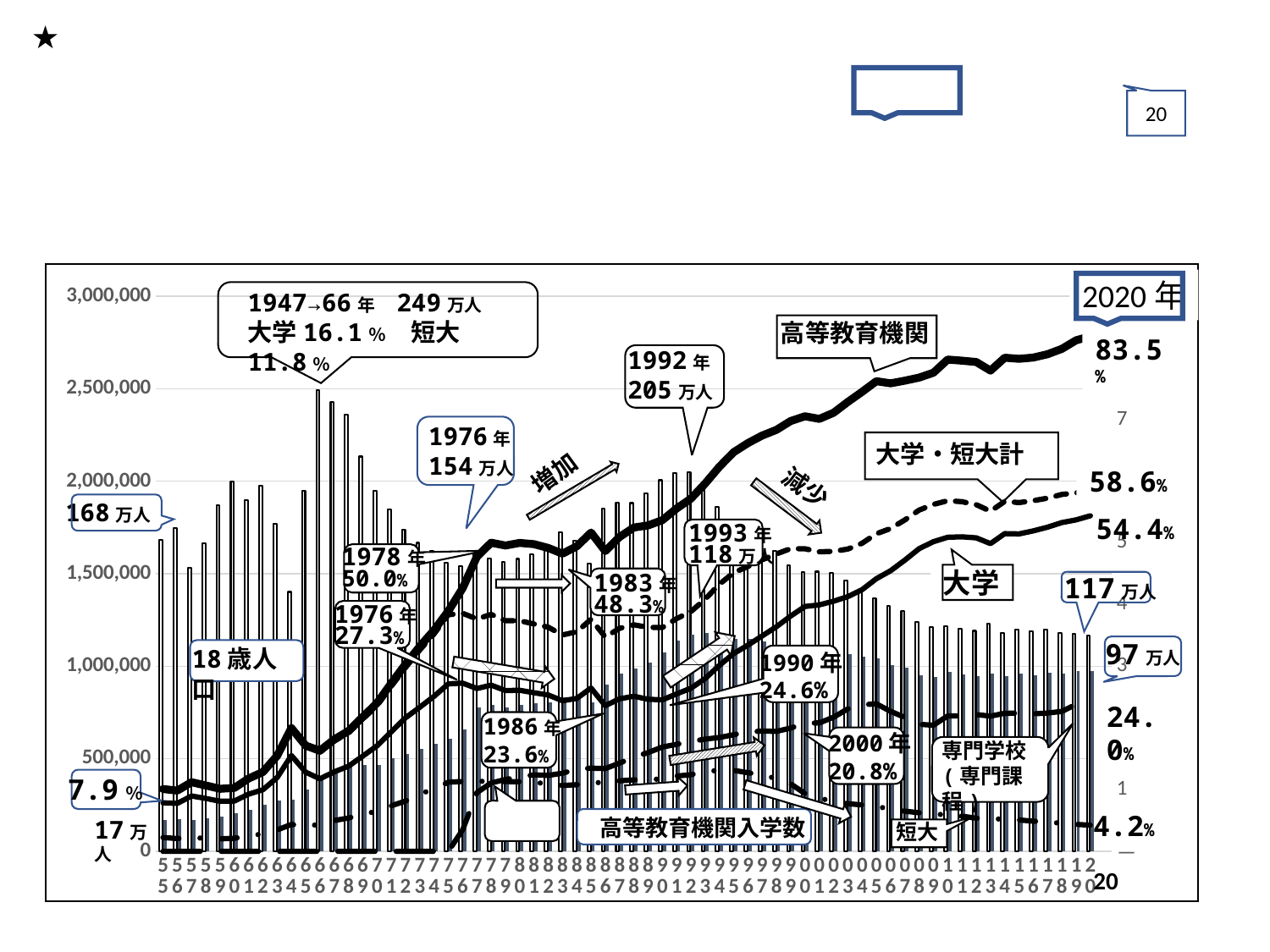

★

20

2020年

### Chart

| Category | １８歳人口 | 高等教育機関入学者 | 高等教育機関 | 大学・短大合計 | 大    学 | 短期大学 | 専修学校'(専門課程) |
|---|---|---|---|---|---|---|---|
| 55 | 1682239.0 | 169840.0 | 10.096068394562247 | 10.096068394562247 | 7.864280878044083 | 2.2317875165181644 | 0.0 |
| 56 | 1746709.0 | 172025.0 | 9.848520846918404 | 9.848520846918404 | 7.77118569836189 | 2.077335148556514 | 0.0 |
| 57 | 1531488.0 | 171584.0 | 11.203744332309492 | 11.203744332309492 | 8.974996865793267 | 2.2287474665162246 | 0.0 |
| 58 | 1663184.0 | 177472.0 | 10.670617321955959 | 10.670617321955959 | 8.572954044771954 | 2.097663277184004 | 0.0 |
| 59 | 1871682.0 | 189768.0 | 10.138901800626389 | 10.138901800626389 | 8.114572881504444 | 2.024328919121945 | 0.0 |
| 60 | 1997931.0 | 205240.0 | 10.272627032665293 | 10.272627032665293 | 8.15453586735478 | 2.1180911653105134 | 0.0 |
| 61 | 1895967.0 | 223909.0 | 11.809751962982478 | 11.767609879285873 | 9.274001077022966 | 2.4936088022629086 | 0.0 |
| 62 | 1974872.0 | 253823.0 | 12.852630448960742 | 12.802044892023382 | 9.986014283457358 | 2.8160306085660234 | 0.0 |
| 63 | 1770483.0 | 274269.0 | 15.491196470115781 | 15.425056326437476 | 11.9561159299468 | 3.4689403964906753 | 0.0 |
| 64 | 1401646.0 | 279972.0 | 19.974515676568835 | 19.893254074138547 | 15.536233827942292 | 4.357020246196258 | 0.0 |
| 65 | 1947657.0 | 333853.0 | 17.141262552903306 | 16.96808010856121 | 12.831674160285921 | 4.136405948275287 | 0.0 |
| 66 | 2491231.0 | 406441.0 | 16.314866024066013 | 16.096861350874327 | 11.75956786022653 | 4.337293490647796 | 0.0 |
| 67 | 2426802.0 | 440288.0 | 18.142724457949186 | 17.884030093926082 | 12.887207114548282 | 4.996822979377798 | 0.0 |
| 68 | 2359558.0 | 460120.0 | 19.50026233726825 | 19.198383765094988 | 13.80055078112087 | 5.3978329839741175 | 0.0 |
| 69 | 2133508.0 | 464841.0 | 21.787638012137755 | 21.443463066461433 | 15.438142252103109 | 6.005320814358325 | 0.0 |
| 70 | 1947237.0 | 468145.0 | 24.041500854800933 | 23.607604005059475 | 17.103054225037837 | 6.504549780021642 | 0.0 |
| 71 | 1846787.0 | 503068.0 | 27.24017442184724 | 26.760693030652693 | 19.375325903853557 | 7.385367126799139 | 0.0 |
| 72 | 1737458.0 | 527207.0 | 30.34358240602075 | 29.80089302878113 | 21.649271521959093 | 8.151621506822035 | 0.0 |
| 73 | 1667064.0 | 553949.0 | 33.22901820206063 | 32.652075745142355 | 23.36802906187165 | 9.284046683270708 | 0.0 |
| 74 | 1621728.0 | 581382.0 | 35.84953827028947 | 35.24666281891908 | 25.12924485487085 | 10.117417964048226 | 0.0 |
| 75 | 1561360.0 | 608163.0 | 38.95085054055439 | 38.35579238612492 | 27.152098170825433 | 11.203694215299482 | 0.0 |
| 76 | 1542904.0 | 658092.0 | 42.65281572930007 | 38.58302266375614 | 27.261320211756534 | 11.321702451999606 | 3.4880977688825747 |
| 77 | 1623574.0 | 775569.0 | 47.76924242442907 | 37.67219726356791 | 26.386970966522007 | 11.2852262970459 | 9.51752122169978 |
| 78 | 1580495.0 | 790799.0 | 50.034894131269006 | 38.399298953808774 | 26.935738486993 | 11.463560466815776 | 11.084059108064245 |
| 79 | 1563868.0 | 775364.0 | 49.57988781661879 | 37.382566815102045 | 26.0658188542767 | 11.316747960825339 | 11.642990329107059 |
| 80 | 1579953.0 | 789980.0 | 50.000221525577025 | 37.38415003484281 | 26.1043841177554 | 11.279765917087408 | 12.061751203991511 |
| 81 | 1607183.0 | 800381.0 | 49.80024054510283 | 36.853737253318386 | 25.711819998096047 | 11.141917255222337 | 12.396099261876214 |
| 82 | 1635460.0 | 804361.0 | 49.182554143788295 | 36.328433590549444 | 25.346752595600012 | 10.981680994949434 | 12.306017878761939 |
| 83 | 1723025.0 | 831560.0 | 48.26163288402664 | 35.07372208760755 | 24.40231569478098 | 10.67140639282657 | 12.668533538399037 |
| 84 | 1677764.0 | 829657.0 | 49.450161047680126 | 35.59648436848091 | 24.795024806826227 | 10.80145956165468 | 13.311288119187203 |
| 85 | 1556578.0 | 804459.0 | 51.681252079882924 | 37.61430522595077 | 26.467867334627627 | 11.146437891323146 | 13.480532295843831 |
| 86 | 1850694.0 | 900812.0 | 48.67428110751967 | 34.74258845600623 | 23.60714413079634 | 11.135444325209894 | 13.41458933783759 |
| 87 | 1882768.0 | 959521.0 | 50.963315713885095 | 36.14842614703458 | 24.724395145870336 | 11.424031001164243 | 14.312066064432793 |
| 88 | 1882034.0 | 988026.0 | 52.49777634197894 | 36.71564913279994 | 25.13052367810571 | 11.58512545469423 | 15.263326804935511 |
| 89 | 1933616.0 | 1021670.0 | 52.837274826025435 | 36.31279426732091 | 24.657739695989275 | 11.65505457133164 | 16.005659862144295 |
| 90 | 2005425.0 | 1076739.0 | 53.69131231534463 | 36.27834498921675 | 24.55040702095566 | 11.727937968261092 | 16.910380592642458 |
| 91 | 2044923.0 | 1136569.0 | 55.580038955012 | 37.725185740489984 | 25.5216944598892 | 12.203491280600785 | 17.343635921743754 |
| 92 | 2049471.0 | 1171695.0 | 57.17060646381432 | 38.852952786353164 | 26.426526650047744 | 12.426426136305418 | 17.79420152810164 |
| 93 | 1981503.0 | 1181476.0 | 59.625244069779356 | 40.87432620591541 | 28.007679019411025 | 12.866647186504384 | 18.194067836384807 |
| 94 | 1860300.0 | 1159999.0 | 62.35548029887652 | 43.310756329624255 | 30.146481750255333 | 13.16427457936892 | 18.451647583723055 |
| 95 | 1773712.0 | 1147817.0 | 64.71270420451573 | 45.1774019683015 | 32.05571141199924 | 13.121690556302262 | 18.906507933644246 |
| 96 | 1732437.0 | 1146661.0 | 66.18774593246393 | 46.17905297566376 | 33.42967161287827 | 12.749381362785487 | 19.37097856949488 |
| 97 | 1680006.0 | 1132510.0 | 67.41106876999248 | 47.27566449167443 | 34.921780041261755 | 12.353884450412679 | 19.491656577416986 |
| 98 | 1622198.0 | 1108541.0 | 68.3357395336451 | 48.216863786048314 | 36.4162081324228 | 11.800655653625514 | 19.44787257782342 |
| 99 | 1545270.0 | 1078115.0 | 69.7687135581484 | 49.087343959308086 | 38.152491150413844 | 10.934852808894238 | 19.984533447229285 |
| 00 | 1510994.0 | 1065728.0 | 70.5315838448068 | 49.050227863247635 | 39.68612714544201 | 9.36410071780563 | 20.76235908282892 |
| 01 | 1511845.0 | 1059872.0 | 70.10454114013011 | 48.56311328211556 | 39.94807668775569 | 8.615036594359871 | 20.816551961345244 |
| 02 | 1502711.0 | 1068362.0 | 71.09563981364347 | 48.63064155383171 | 40.549180780602526 | 8.081460773229184 | 21.736182140145377 |
| 03 | 1464800.0 | 1067141.0 | 72.85233478973238 | 49.00423265974877 | 41.287889131622066 | 7.716343528126707 | 23.092845439650464 |
| 04 | 1410679.0 | 1050829.0 | 74.49100752190965 | 49.94297072544498 | 42.41439760569201 | 7.52857311975297 | 23.75465998997646 |
| 05 | 1365804.0 | 1040978.0 | 76.21723175506881 | 51.48549865134382 | 44.20546432723875 | 7.28003432410507 | 23.91214259146993 |
| 06 | 1325722.0 | 1005823.0 | 75.8698279126393 | 52.33329461229428 | 45.48872237165861 | 6.844572240635668 | 22.692087783109884 |
| 07 | 1299571.0 | 991664.0 | 76.30702747291221 | 53.72611423308153 | 47.21658147188572 | 6.5095327611958105 | 21.700930537846723 |
| 08 | 1237294.0 | 950226.0 | 76.79872366632344 | 55.32217888391926 | 49.07152220894953 | 6.250656674969732 | 20.589205152534483 |
| 09 | 1212499.0 | 940789.0 | 77.59090935332729 | 56.23872679482622 | 50.20465996260616 | 6.034066832220067 | 20.43902716620797 |
| 10 | 1215843.0 | 969289.0 | 79.72155944476384 | 56.8466487860686 | 50.92096594708363 | 5.925682838984968 | 21.953081113268734 |
| 11 | 1201934.0 | 956122.0 | 79.54862746207363 | 56.68281286659666 | 50.98932220903977 | 5.693490657556905 | 21.93281827454752 |
| 12 | 1191210.0 | 944915.0 | 79.3239647081539 | 56.19941068325485 | 50.821433668286865 | 5.377977014967974 | 22.168383408467022 |
| 13 | 1231117.0 | 959419.0 | 77.93077343583104 | 55.139844547675 | 49.88827219508787 | 5.2515723525871225 | 21.91489517243284 |
| 14 | 1180838.0 | 944926.0 | 80.02164564487254 | 56.73479342636332 | 51.509775261297484 | 5.225018165065826 | 22.378598927202546 |
| 15 | 1199977.0 | 958091.0 | 79.84244698023379 | 56.543167077368985 | 51.45990298147382 | 5.083264095895172 | 22.384095695167492 |
| 16 | 1190262.0 | 952741.0 | 80.04464563264222 | 56.848660210945155 | 51.956880081864334 | 4.891780129080824 | 22.29030247122062 |
| 17 | 1198290.0 | 965670.0 | 80.5873369551611 | 57.262015038095946 | 52.55263750844954 | 4.709377529646413 | 22.419781522002186 |
| 18 | 1179808.0 | 961054.0 | 81.45850850307846 | 57.86356763134341 | 53.29858756679053 | 4.564980064552877 | 22.67843581328487 |
| 19 | 1174801.0 | 973253.0 | 82.84407316643414 | 58.10166998495916 | 53.73446226211929 | 4.367207722839868 | 23.834419616598897 |
| 20 | 1167348.0 | 974704.0 | 83.49729472273907 | 58.63701312719086 | 54.39706068798679 | 4.239952439204076 | 23.950527177842424 |
1947→66年　249万人
大学16.1％　短大11.8％

高等教育機関

83.5%
1992年
205万人

1976年
154万人

大学・短大計

増加
58.6%
減少

168万人

54.4%

1993年
118万人
1978年
50.0%

大学

117万人

1983年
48.3%

1976年
27.3%

97万人

18歳人口

1990年
24.6%

24.0%
1986年
23.6%

2000年
20.8%

専門学校(専門課程)

7.9％

4.2%
 高等教育機関入学数
17万人

短大

20